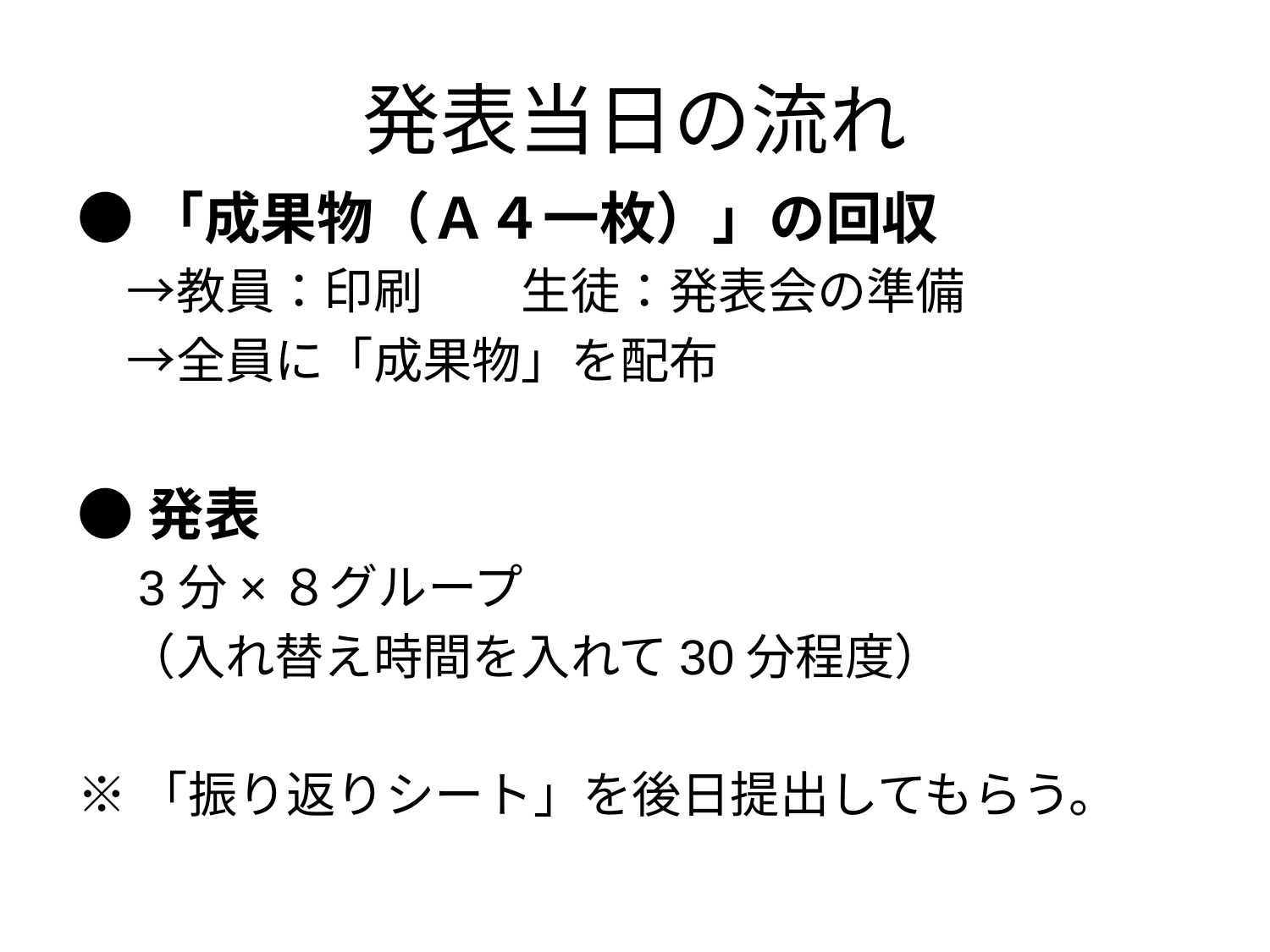

# 発表当日の流れ
●「成果物（Ａ４一枚）」の回収
　→教員：印刷　　生徒：発表会の準備
　→全員に「成果物」を配布

●発表
　3分×８グループ
　（入れ替え時間を入れて30分程度）

※「振り返りシート」を後日提出してもらう。